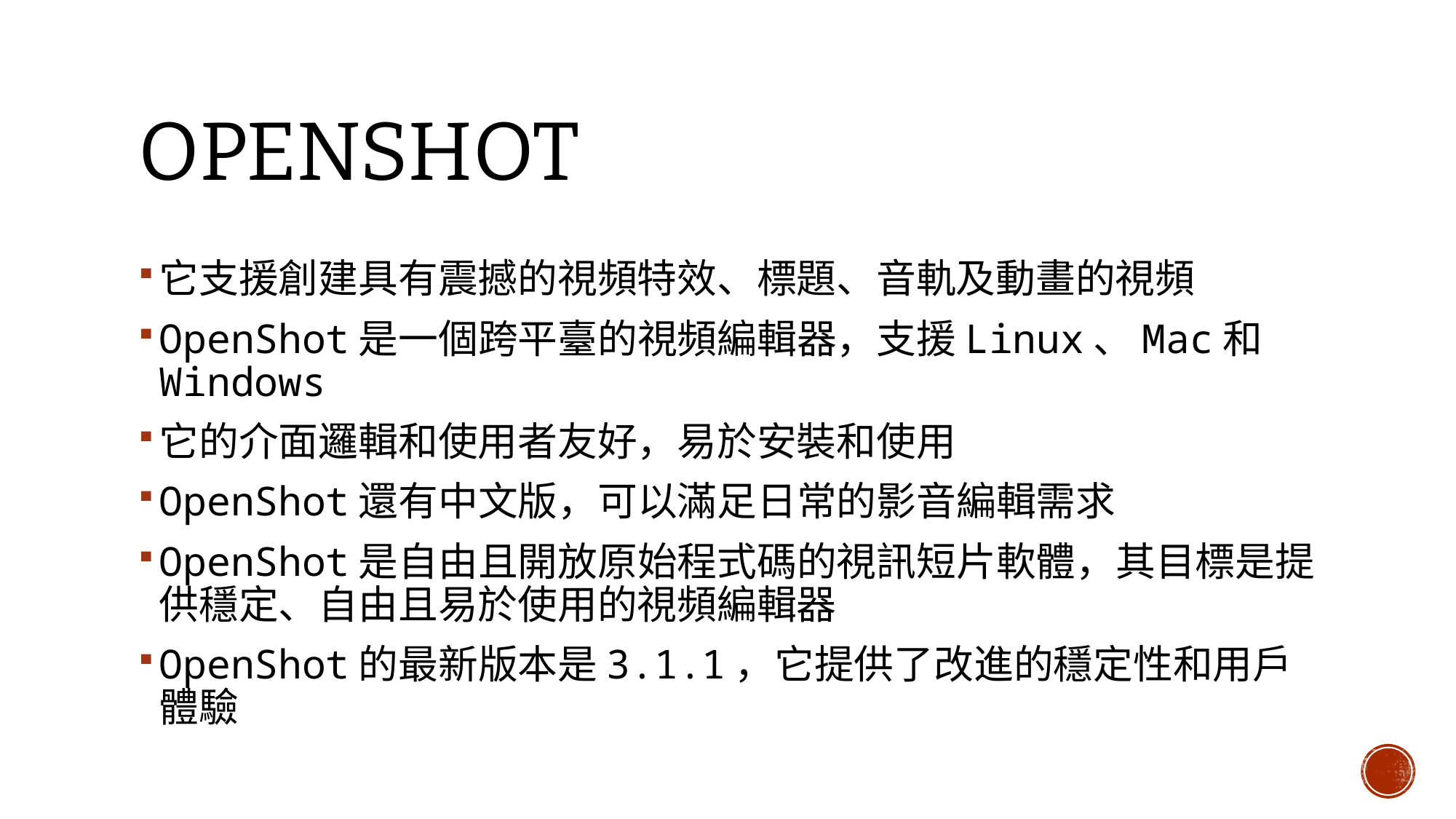

# openshot
它支援創建具有震撼的視頻特效、標題、音軌及動畫的視頻
OpenShot是一個跨平臺的視頻編輯器，支援Linux、Mac和Windows
它的介面邏輯和使用者友好，易於安裝和使用
OpenShot還有中文版，可以滿足日常的影音編輯需求
OpenShot是自由且開放原始程式碼的視訊短片軟體，其目標是提供穩定、自由且易於使用的視頻編輯器
OpenShot的最新版本是3.1.1，它提供了改進的穩定性和用戶體驗